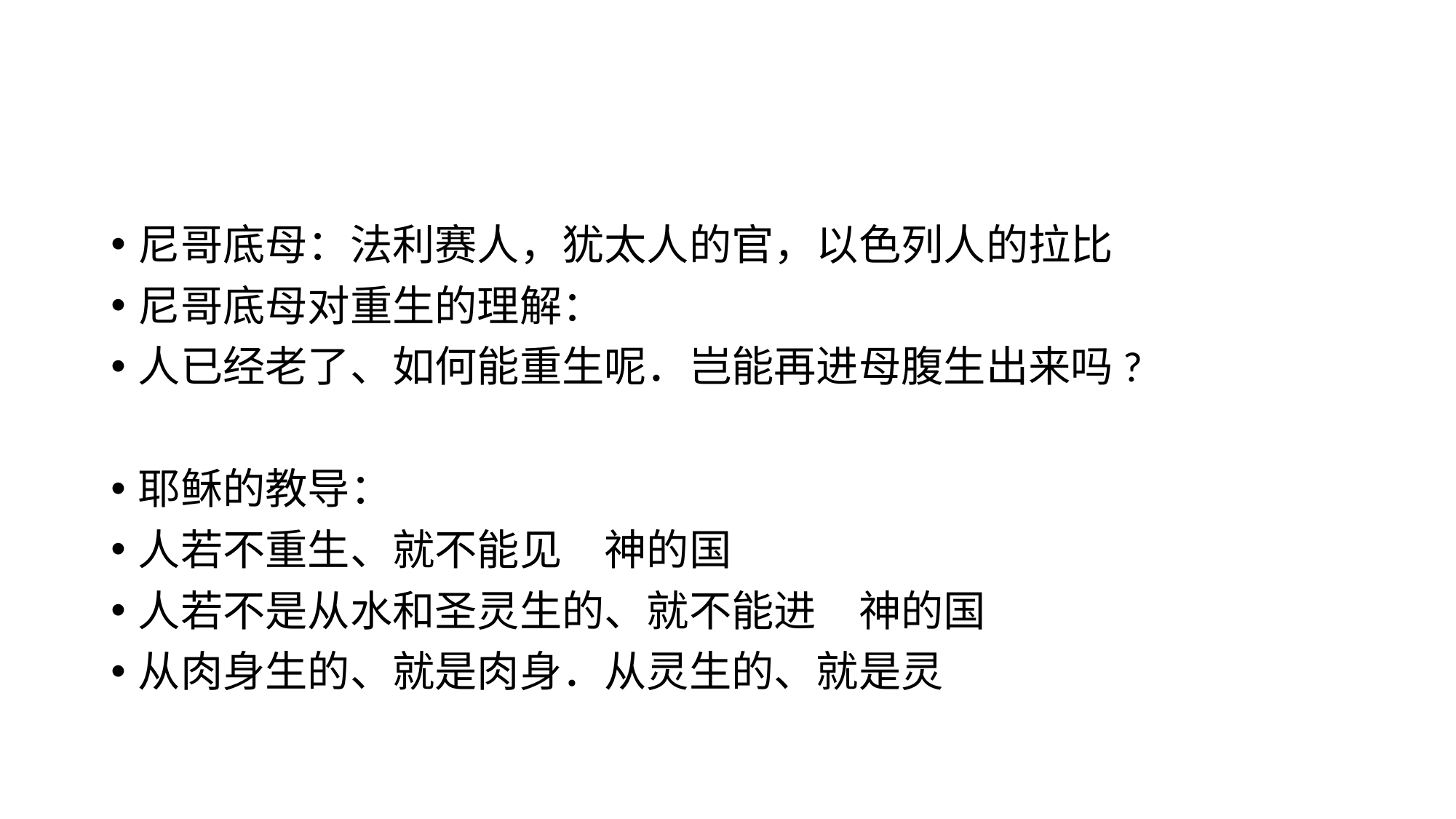

#
尼哥底母：法利赛人，犹太人的官，以色列人的拉比
尼哥底母对重生的理解：
人已经老了、如何能重生呢．岂能再进母腹生出来吗?

耶稣的教导：
人若不重生、就不能见　神的国
人若不是从水和圣灵生的、就不能进　神的国
从肉身生的、就是肉身．从灵生的、就是灵